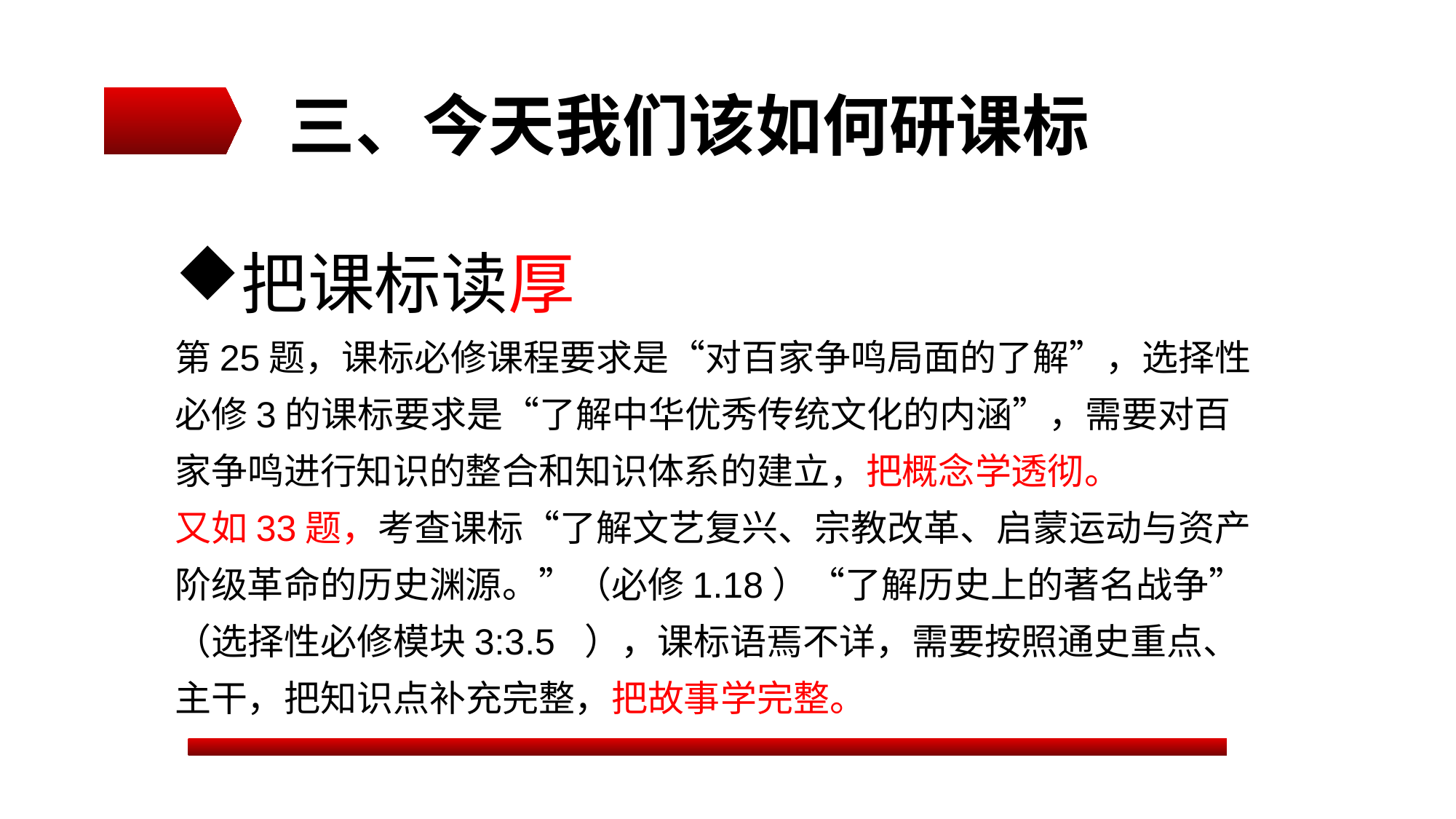

三、今天我们该如何研课标
把课标读厚
第25题，课标必修课程要求是“对百家争鸣局面的了解”，选择性必修3的课标要求是“了解中华优秀传统文化的内涵”，需要对百家争鸣进行知识的整合和知识体系的建立，把概念学透彻。
又如33题，考查课标“了解文艺复兴、宗教改革、启蒙运动与资产阶级革命的历史渊源。”（必修1.18）“了解历史上的著名战争”（选择性必修模块3:3.5  ），课标语焉不详，需要按照通史重点、主干，把知识点补充完整，把故事学完整。